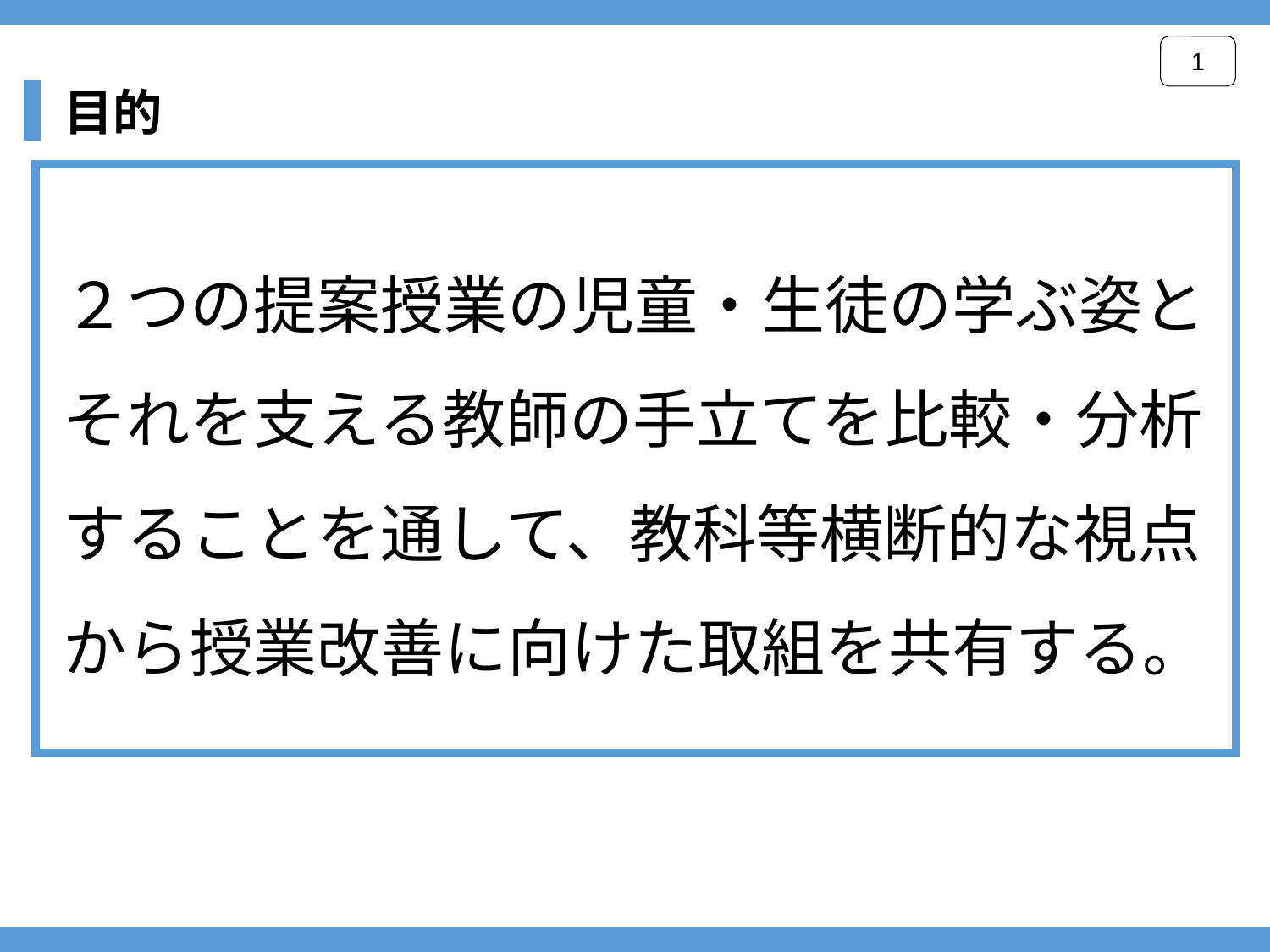

1
目的

２つの提案授業の児童・生徒の学ぶ姿とそれを支える教師の手立てを比較・分析することを通して、教科等横断的な視点から授業改善に向けた取組を共有する。